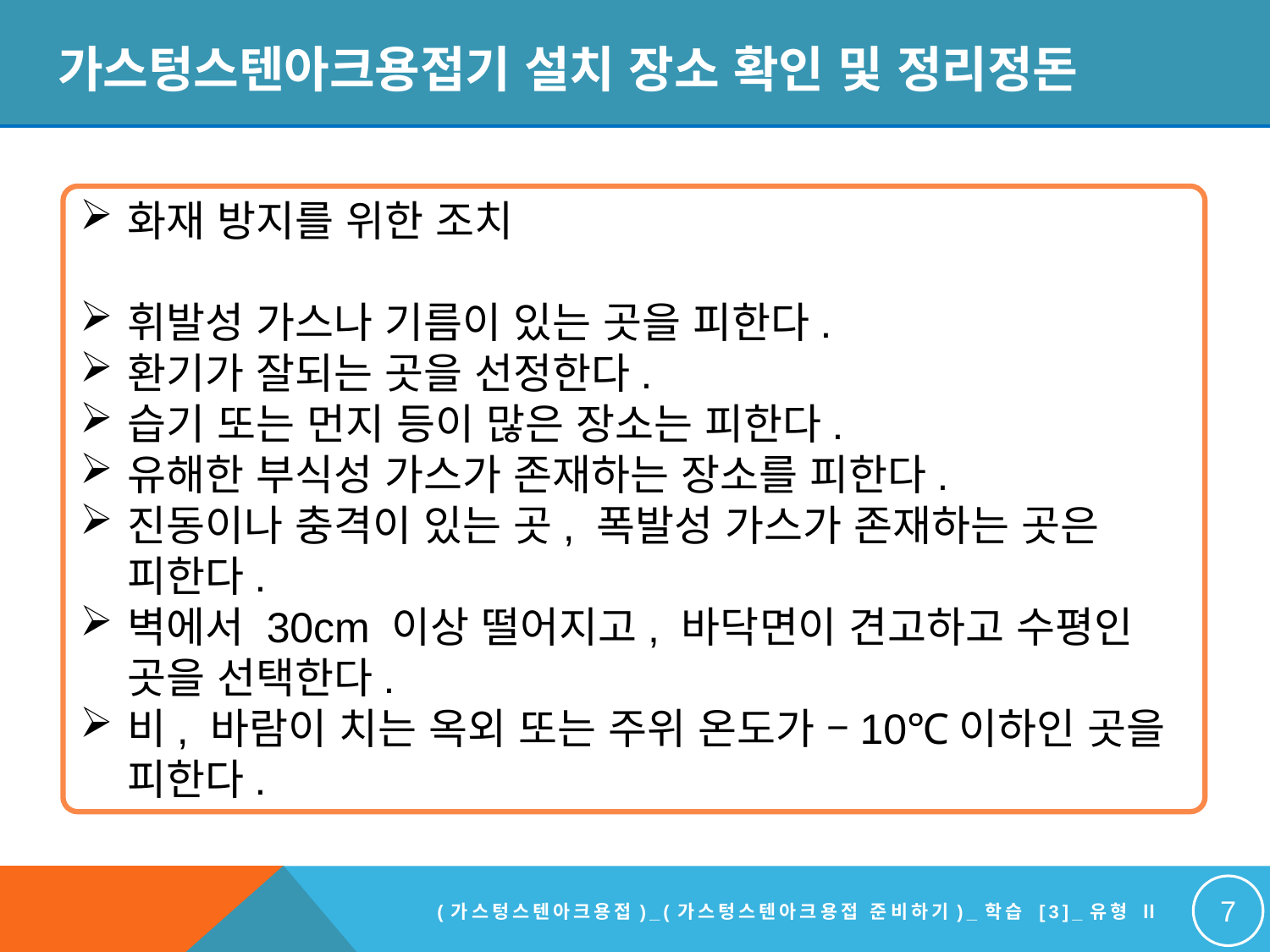

# 가스텅스텐아크용접기 설치 장소 확인 및 정리정돈

화재 방지를 위한 조치

휘발성 가스나 기름이 있는 곳을 피한다.
환기가 잘되는 곳을 선정한다.
습기 또는 먼지 등이 많은 장소는 피한다.
유해한 부식성 가스가 존재하는 장소를 피한다.
진동이나 충격이 있는 곳, 폭발성 가스가 존재하는 곳은 피한다.
벽에서 30cm 이상 떨어지고, 바닥면이 견고하고 수평인 곳을 선택한다.
비, 바람이 치는 옥외 또는 주위 온도가 –10℃이하인 곳을 피한다.
7
(가스텅스텐아크용접)_(가스텅스텐아크용접 준비하기)_학습 [3]_유형 Ⅱ